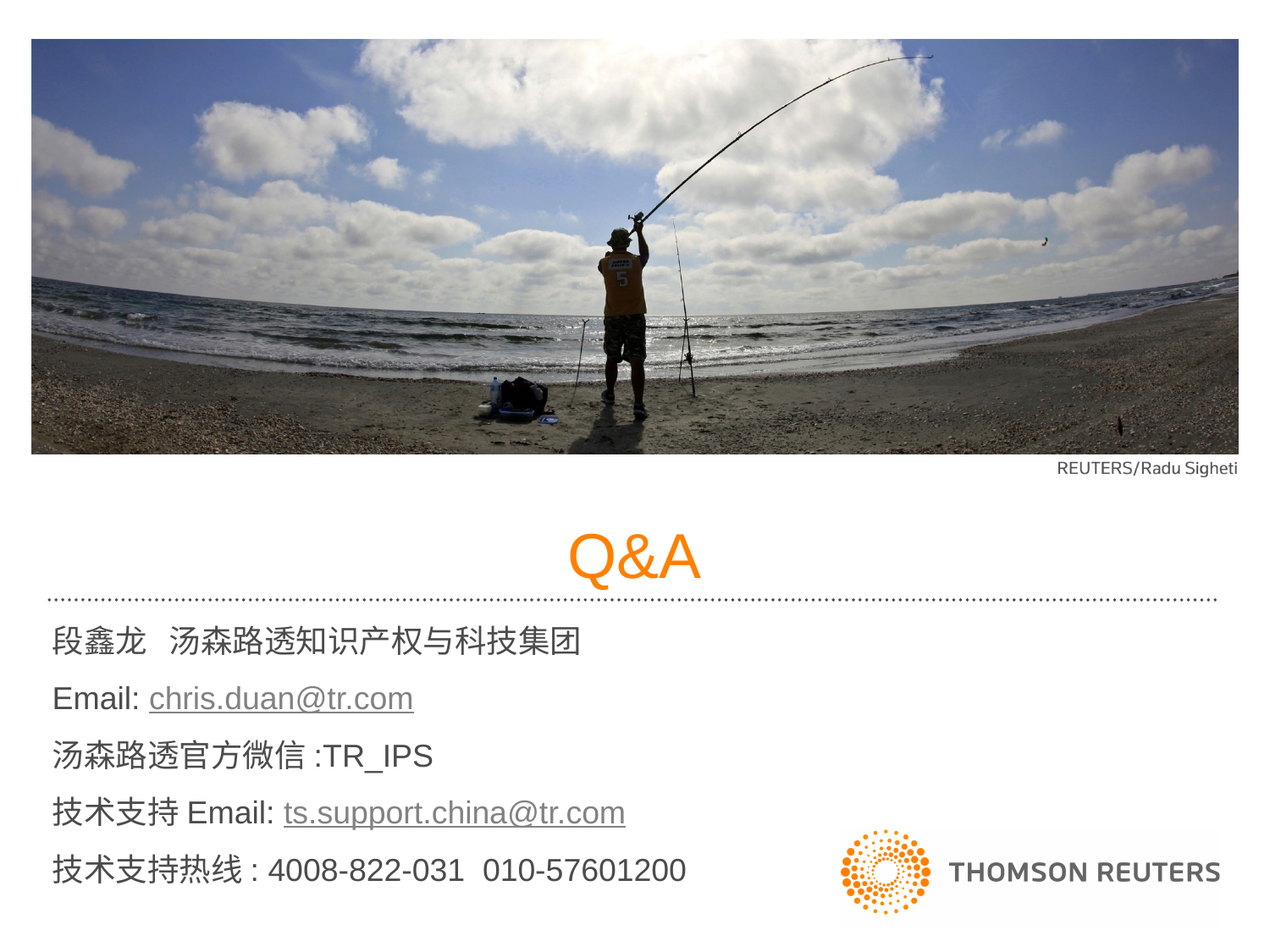

# Q&A

段鑫龙   汤森路透知识产权与科技集团
Email: chris.duan@tr.com
汤森路透官方微信:TR_IPS
技术支持Email: ts.support.china@tr.com
技术支持热线: 4008-822-031  010-57601200